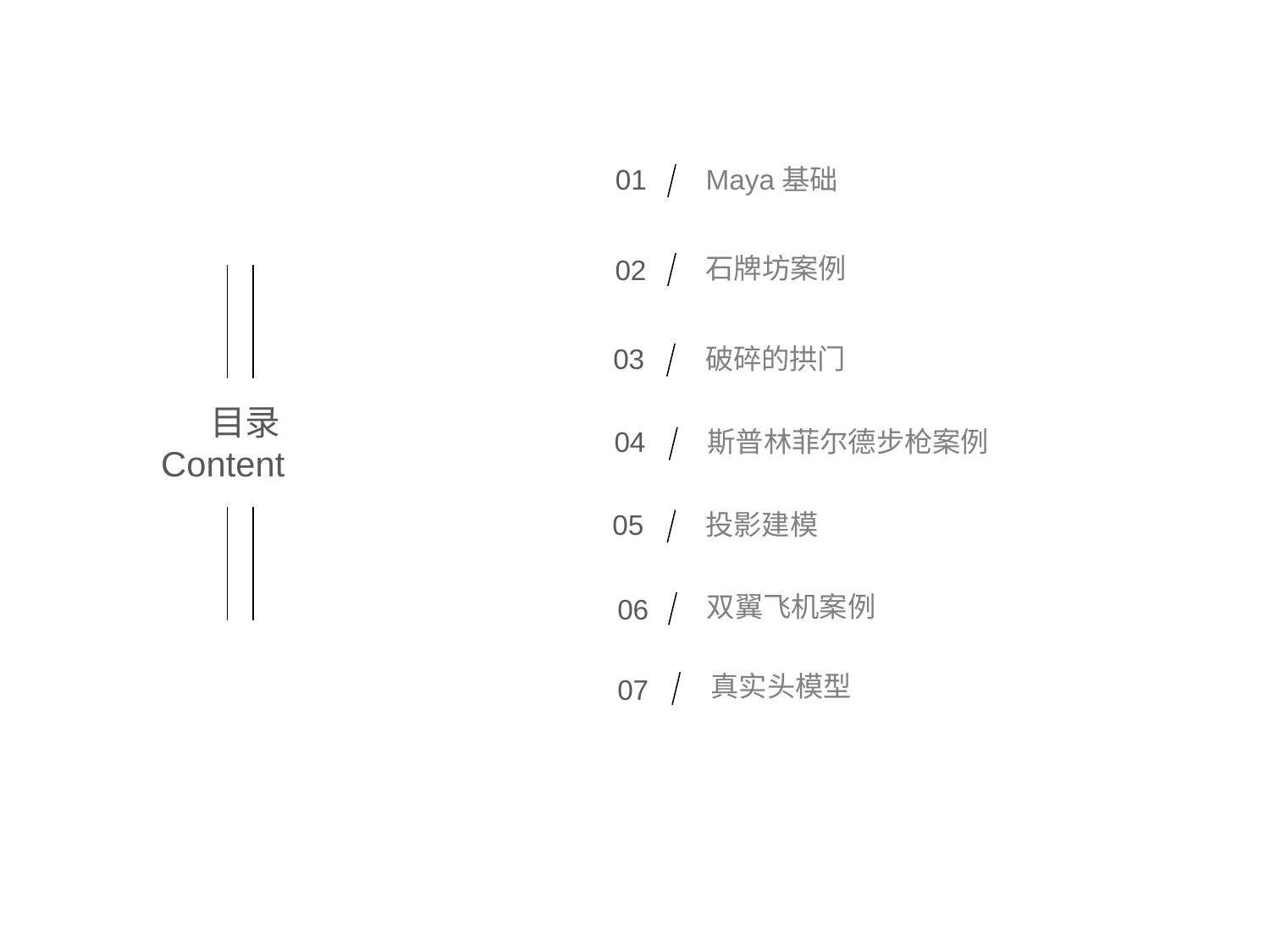

01
Maya基础
石牌坊案例
02
03
破碎的拱门
目录
04
斯普林菲尔德步枪案例
Content
05
投影建模
双翼飞机案例
06
真实头模型
07